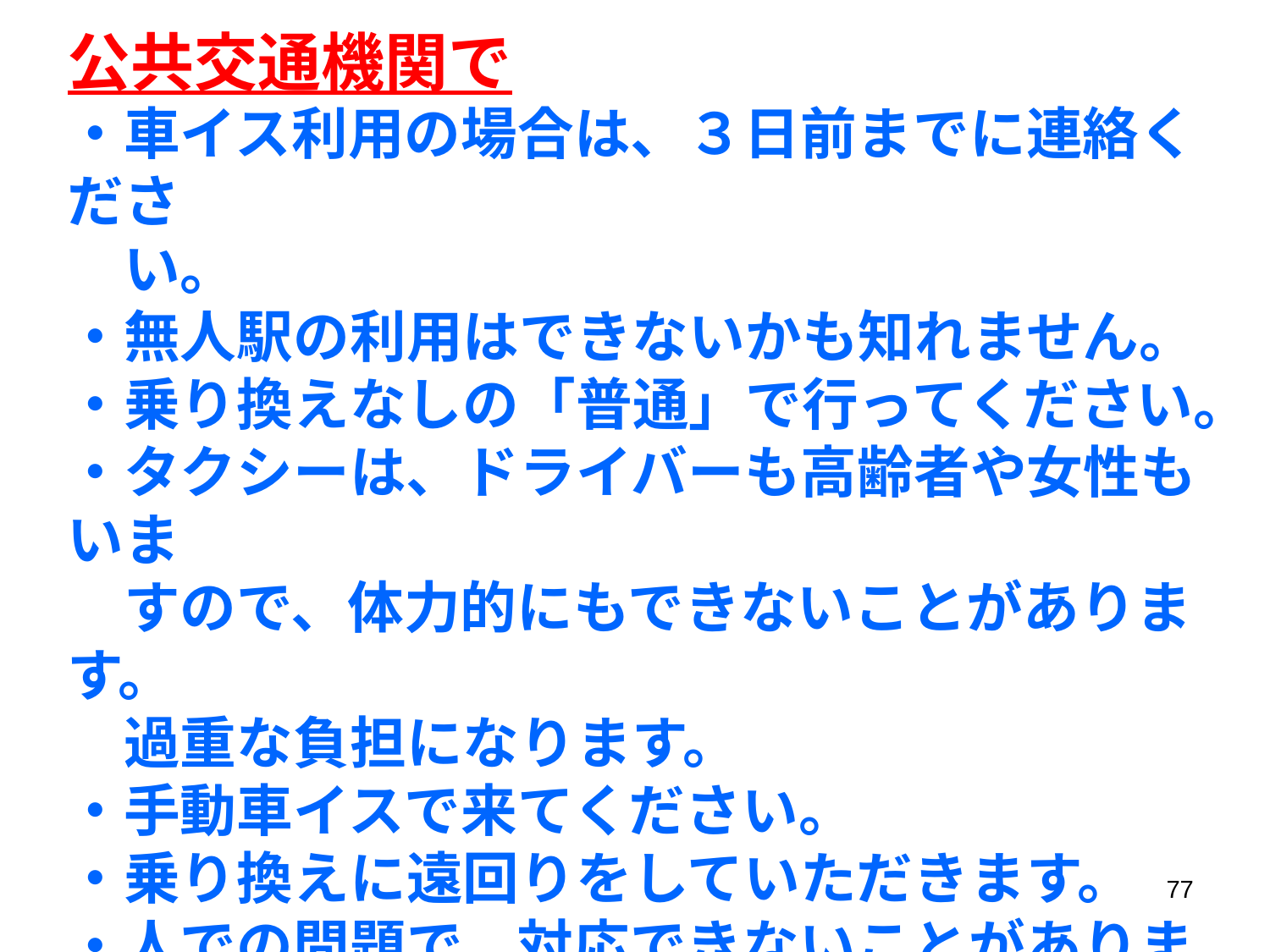

公共交通機関で
・車イス利用の場合は、３日前までに連絡くださ
　い。
・無人駅の利用はできないかも知れません。
・乗り換えなしの「普通」で行ってください。
・タクシーは、ドライバーも高齢者や女性もいま
　すので、体力的にもできないことがあります。
　過重な負担になります。
・手動車イスで来てください。
・乗り換えに遠回りをしていただきます。
・人での問題で、対応できないことがあります。
・乗客から苦情が来るので・・・　　　　などなど
77